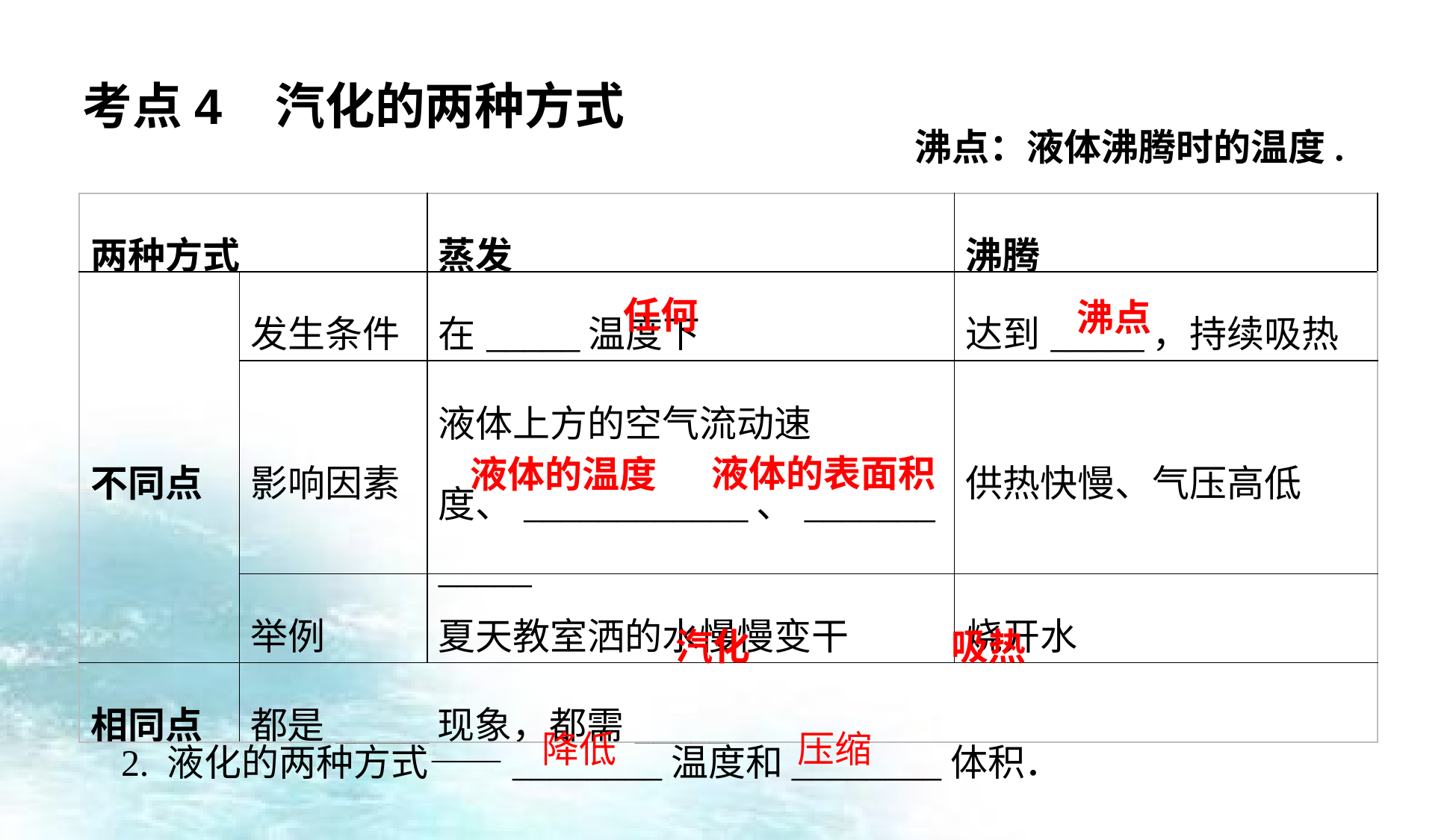

考点4   汽化的两种方式
沸点：液体沸腾时的温度.
| 两种方式 |  | 蒸发 | 沸腾 |
| --- | --- | --- | --- |
| 不同点 | 发生条件 | 在\_\_\_\_\_温度下 | 达到\_\_\_\_\_，持续吸热 |
|  | 影响因素 | 液体上方的空气流动速度、\_\_\_\_\_\_\_\_\_\_\_\_、\_\_\_\_\_\_\_\_\_\_\_\_ | 供热快慢、气压高低 |
|  | 举例 | 夏天教室洒的水慢慢变干 | 烧开水 |
| 相同点 | 都是\_\_\_\_\_现象，都需\_\_\_\_\_ |  |  |
任何
沸点
液体的表面积
液体的温度
汽化
吸热
降低
压缩
2. 液化的两种方式——________温度和________体积．